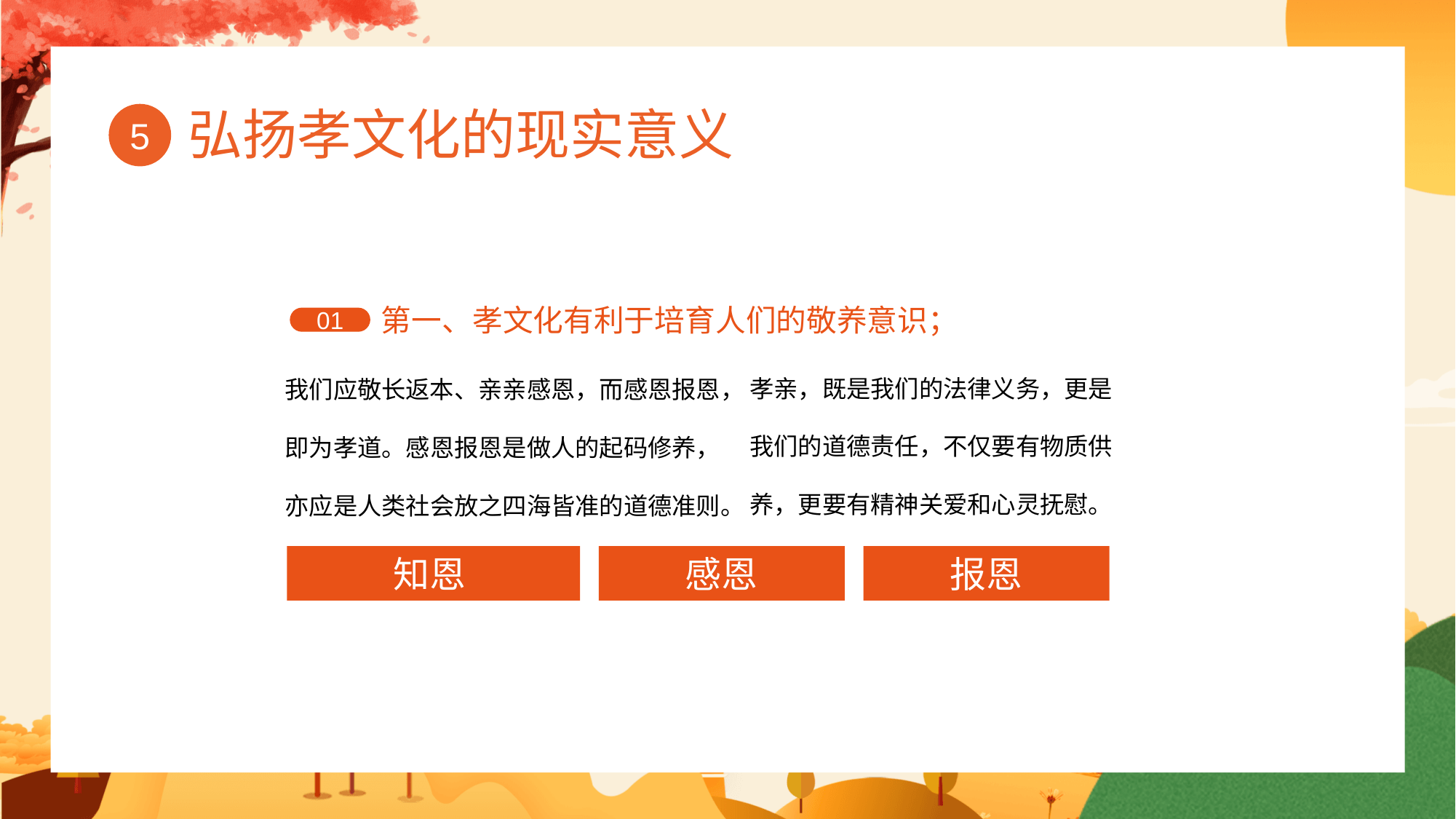

第一、孝文化有利于培育人们的敬养意识；
01
孝亲，既是我们的法律义务，更是我们的道德责任，不仅要有物质供养，更要有精神关爱和心灵抚慰。
我们应敬长返本、亲亲感恩，而感恩报恩，即为孝道。感恩报恩是做人的起码修养，亦应是人类社会放之四海皆准的道德准则。
知恩
感恩
报恩